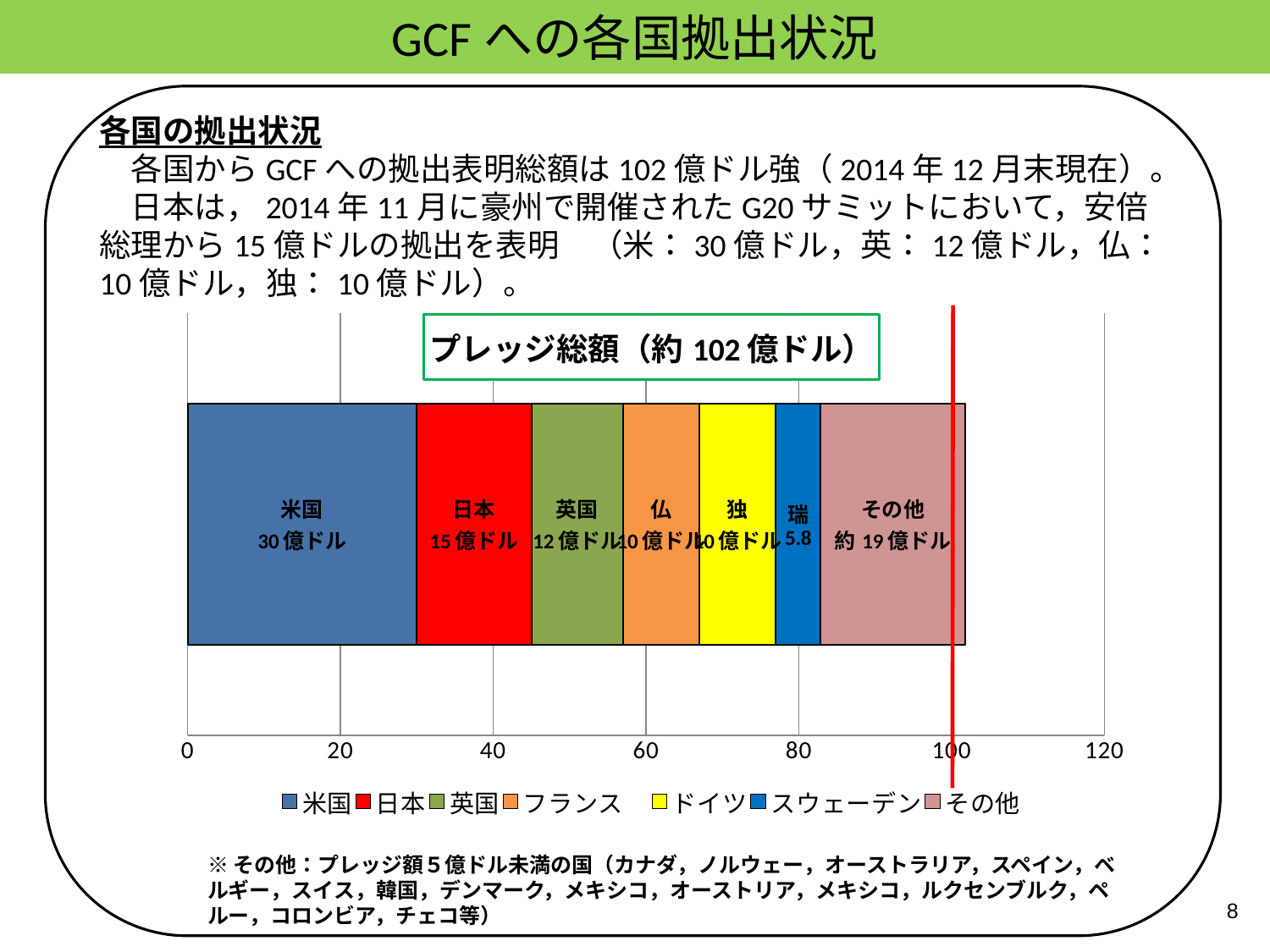

# GCFへの各国拠出状況
各国の拠出状況
　各国からGCFへの拠出表明総額は102億ドル強（2014年12月末現在）。
　日本は，2014年11月に豪州で開催されたG20サミットにおいて，安倍総理から15億ドルの拠出を表明　（米：30億ドル，英：12億ドル，仏：10億ドル，独：10億ドル）。

### Chart: プレッジ総額（約102億ドル）

| Category | 米国 | 日本 | 英国 | フランス　 | ドイツ | スウェーデン | その他 |
|---|---|---|---|---|---|---|---|
| プレッジ額（億ドル） | 30.0 | 15.0 | 12.0 | 10.0 | 10.0 | 5.8 | 19.0 |
※その他：プレッジ額５億ドル未満の国（カナダ，ノルウェー，オーストラリア，スペイン，ベルギー，スイス，韓国，デンマーク，メキシコ，オーストリア，メキシコ，ルクセンブルク，ペルー，コロンビア，チェコ等）
8